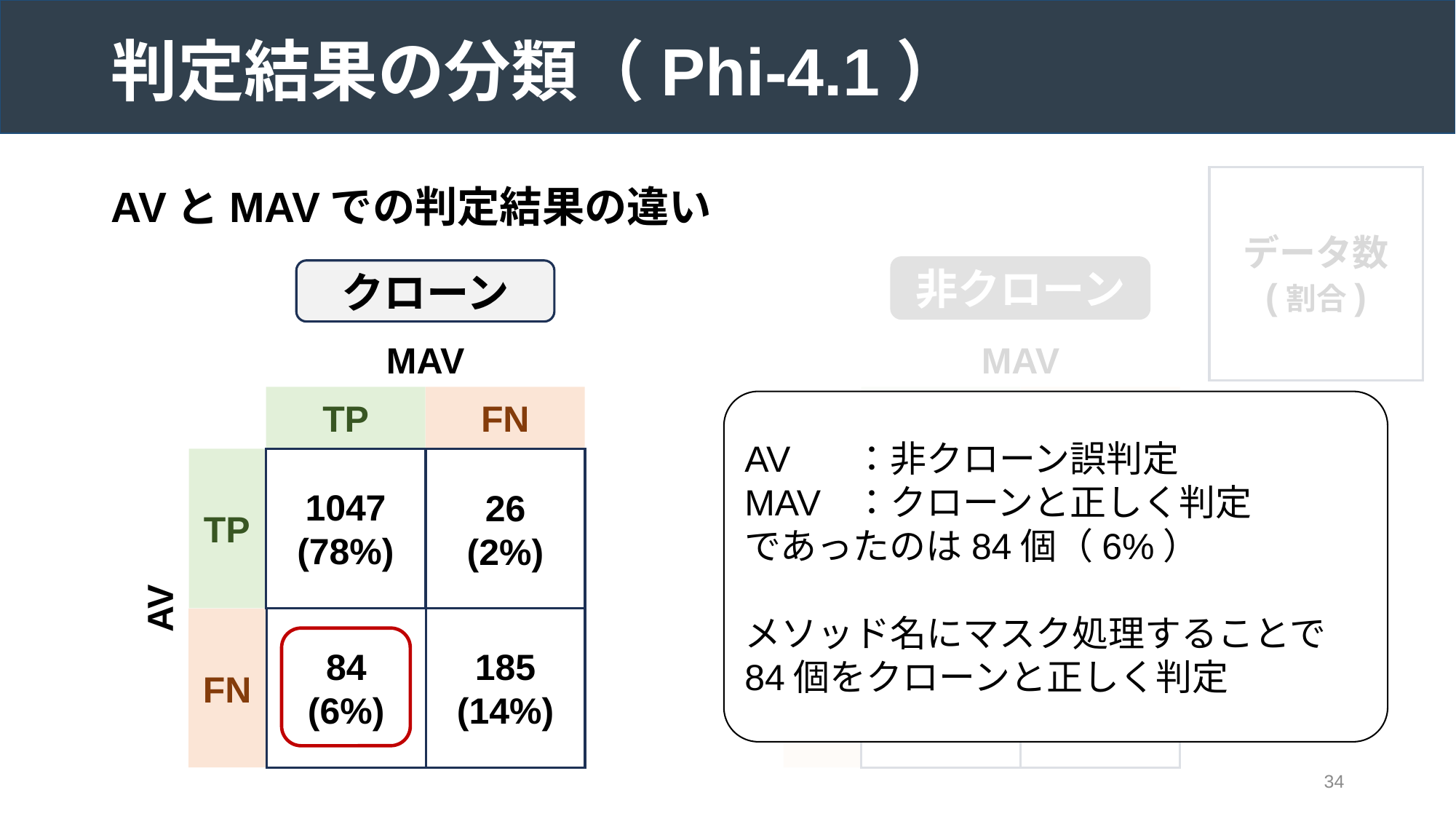

# 判定結果の分類（Phi-4.1）

データ数
(割合)
AVとMAVでの判定結果の違い
非クローン
クローン
MAV
MAV
TP
FN
TN
FP
AV	：非クローン誤判定
MAV	：クローンと正しく判定
であったのは84個（6%）

メソッド名にマスク処理することで
84個をクローンと正しく判定
TP
TN
1047
(78%)
42
(5%)
26
(2%)
583
(68%)
AV
AV
84
(6%)
185
(14%)
62
(7%)
165
(19%)
FN
FP

34